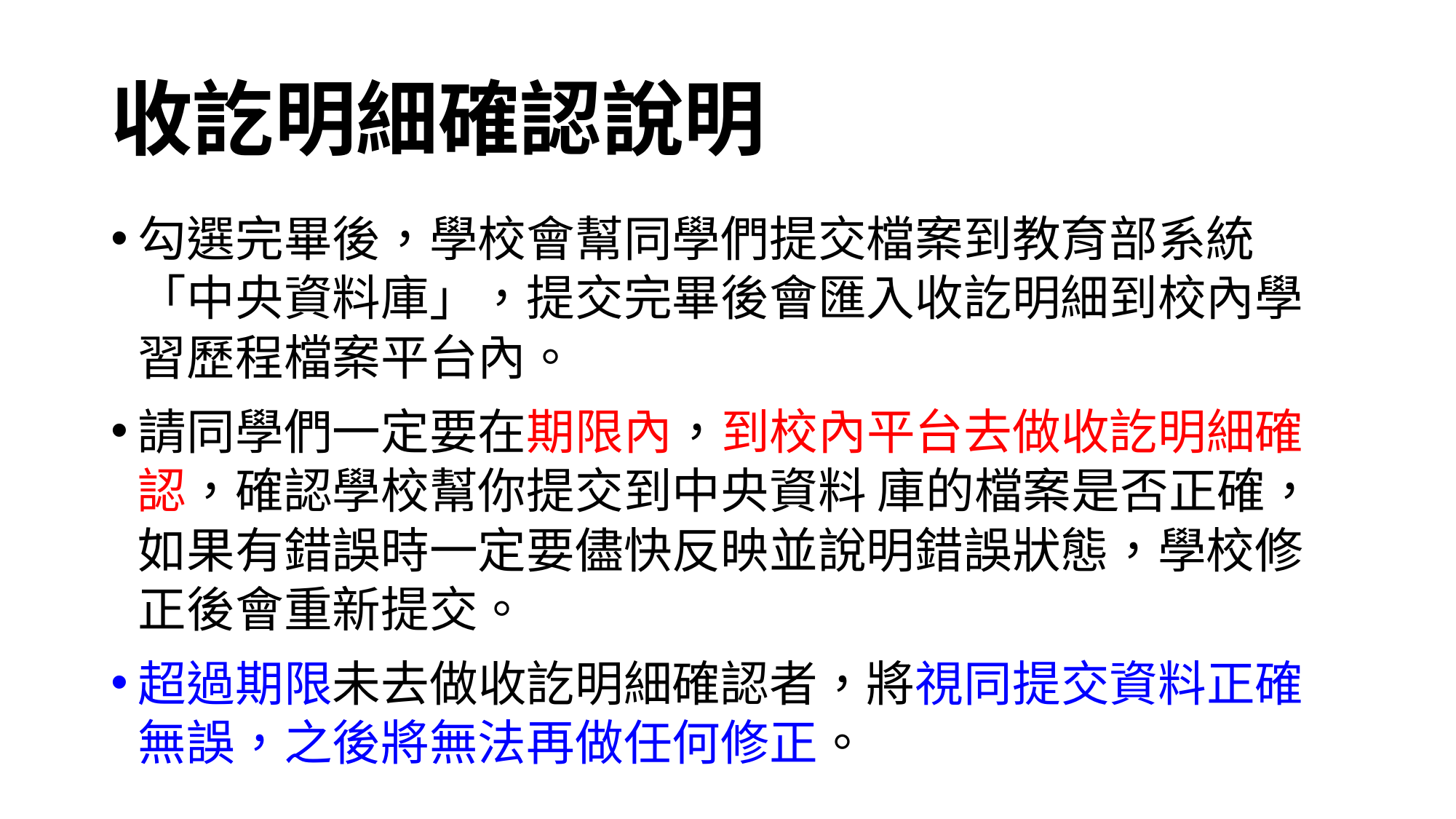

# 收訖明細確認說明
勾選完畢後，學校會幫同學們提交檔案到教育部系統「中央資料庫」，提交完畢後會匯入收訖明細到校內學習歷程檔案平台內。
請同學們一定要在期限內，到校內平台去做收訖明細確認，確認學校幫你提交到中央資料 庫的檔案是否正確，如果有錯誤時一定要儘快反映並說明錯誤狀態，學校修正後會重新提交。
超過期限未去做收訖明細確認者，將視同提交資料正確無誤，之後將無法再做任何修正。